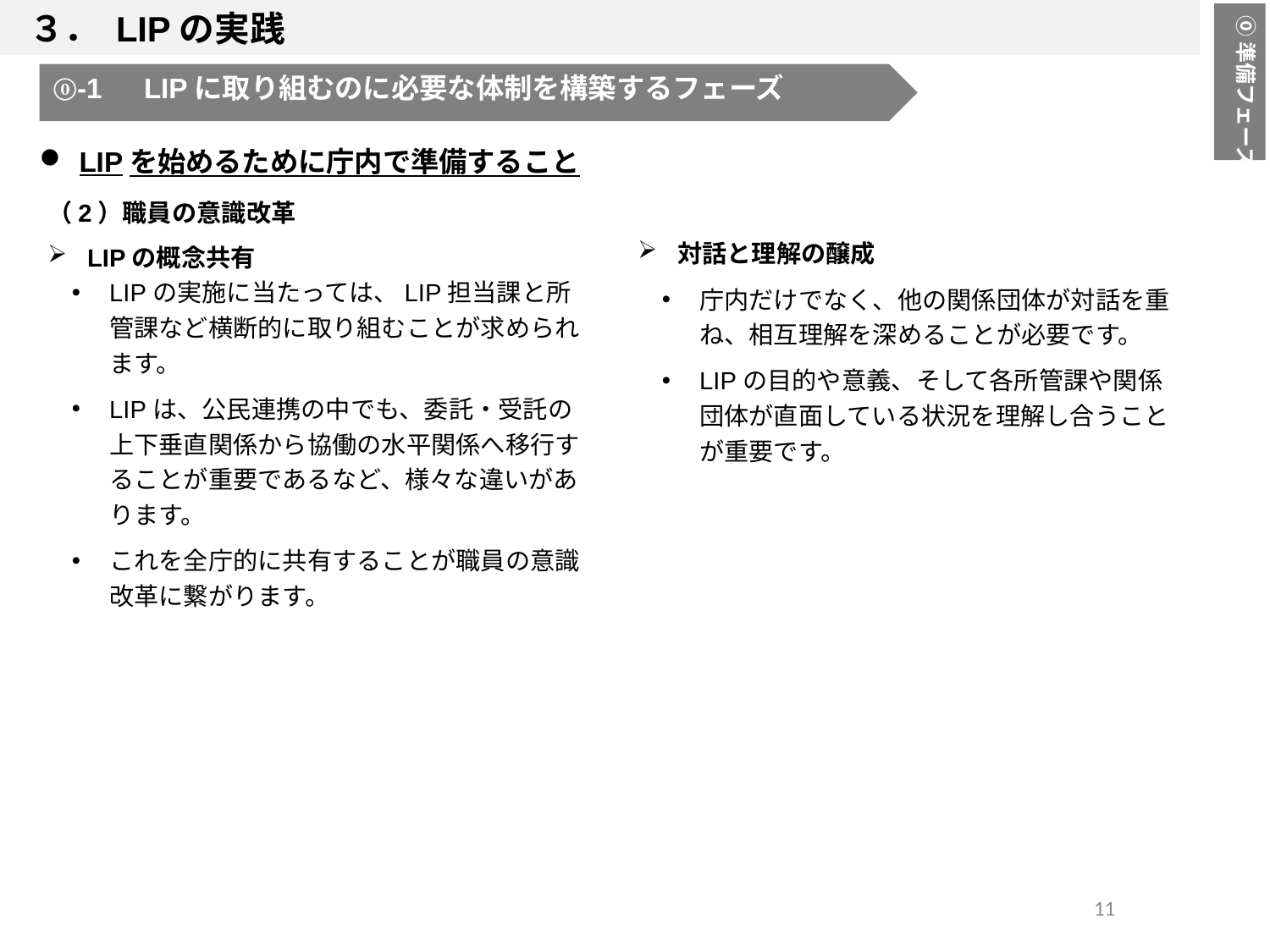

３． LIPの実践
⓪準備フェーズ
⓪-1　LIPに取り組むのに必要な体制を構築するフェーズ
LIPを始めるために庁内で準備すること
（2）職員の意識改革
LIPの概念共有
LIPの実施に当たっては、LIP担当課と所管課など横断的に取り組むことが求められます。
LIPは、公民連携の中でも、委託・受託の上下垂直関係から協働の水平関係へ移行することが重要であるなど、様々な違いがあります。
これを全庁的に共有することが職員の意識改革に繋がります。
対話と理解の醸成
庁内だけでなく、他の関係団体が対話を重ね、相互理解を深めることが必要です。
LIPの目的や意義、そして各所管課や関係団体が直面している状況を理解し合うことが重要です。
11